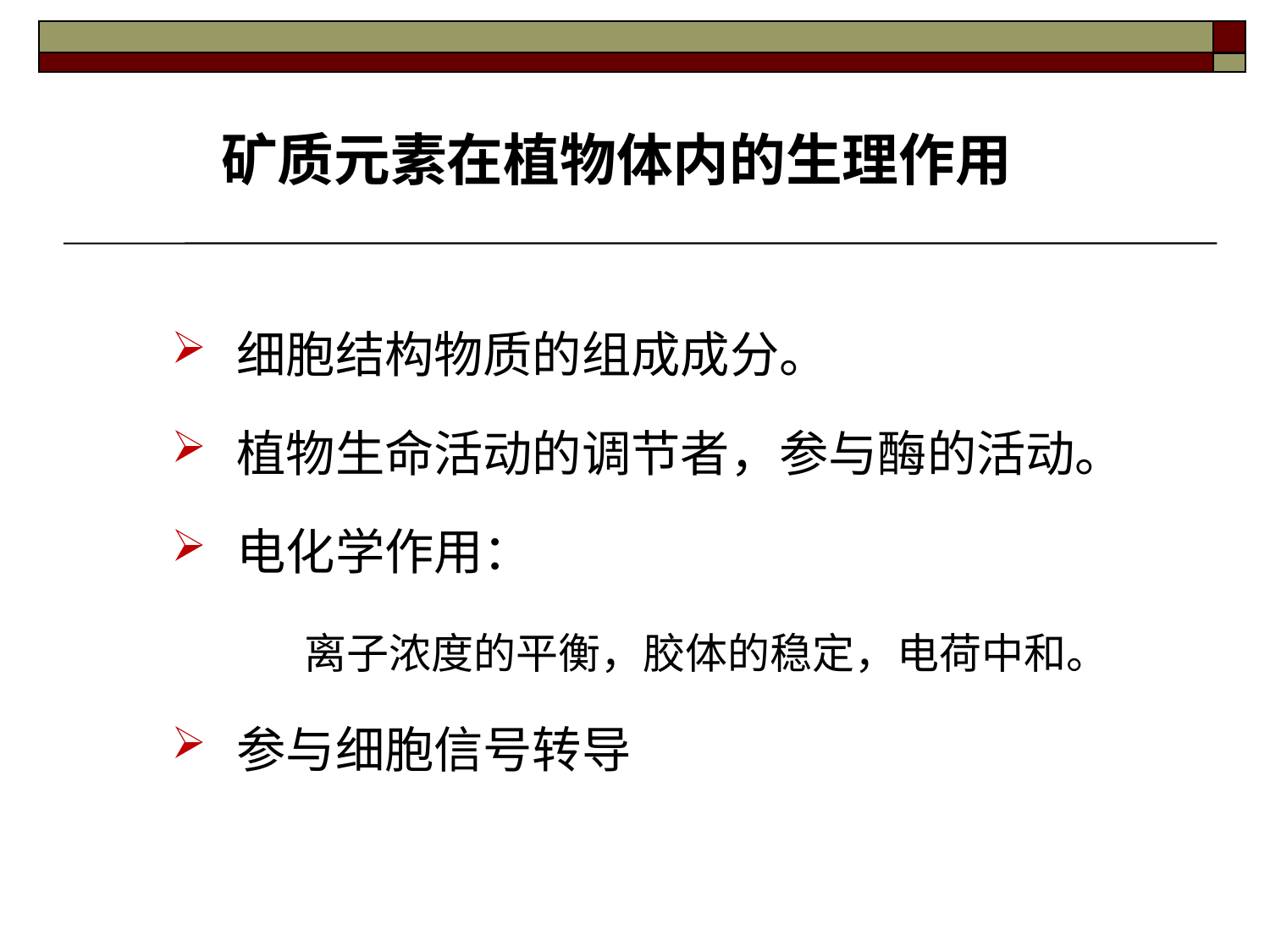

# 矿质元素在植物体内的生理作用
细胞结构物质的组成成分。
植物生命活动的调节者，参与酶的活动。
电化学作用：
           离子浓度的平衡，胶体的稳定，电荷中和。
参与细胞信号转导